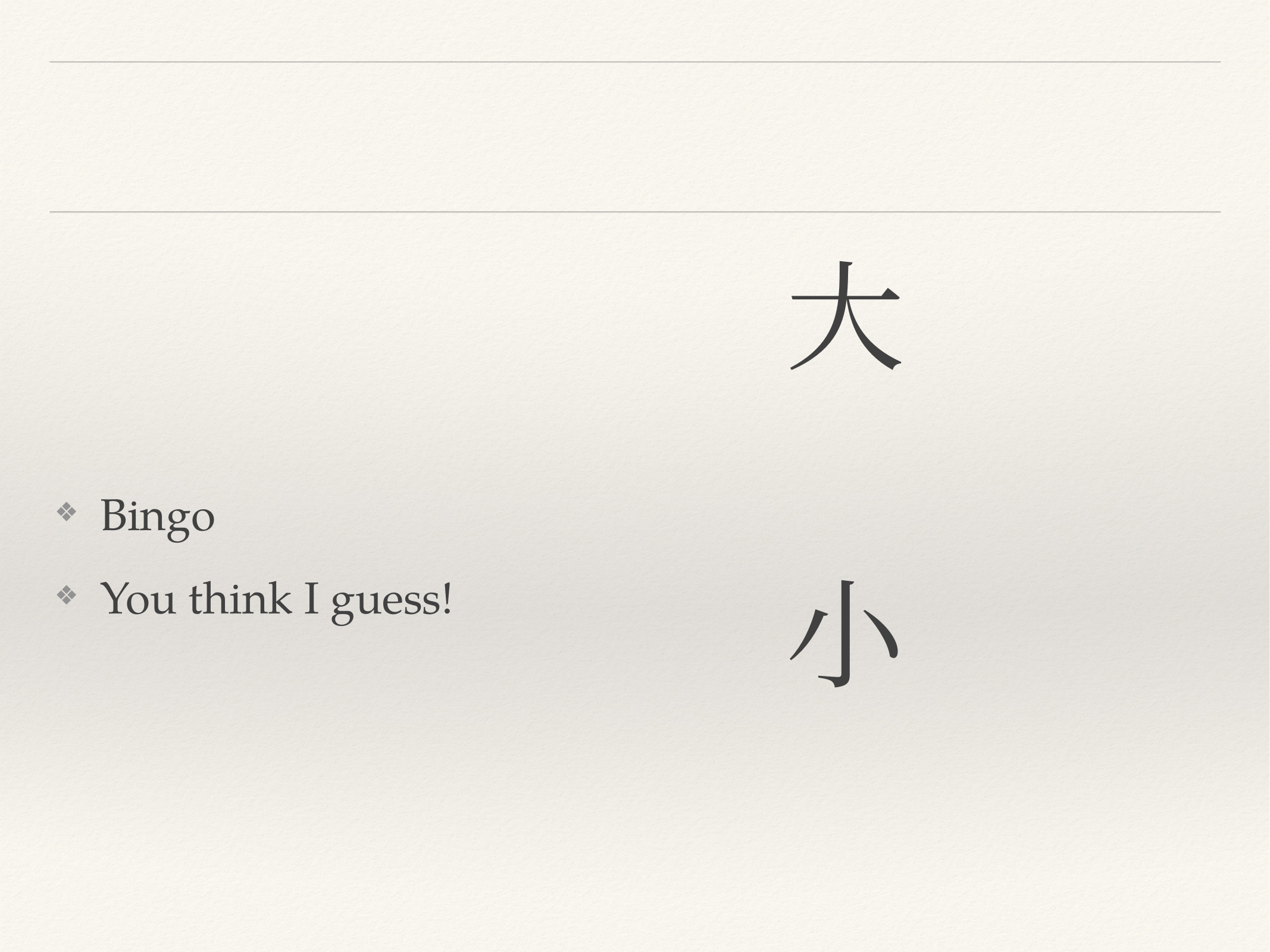

#
大
Bingo
You think I guess!
小